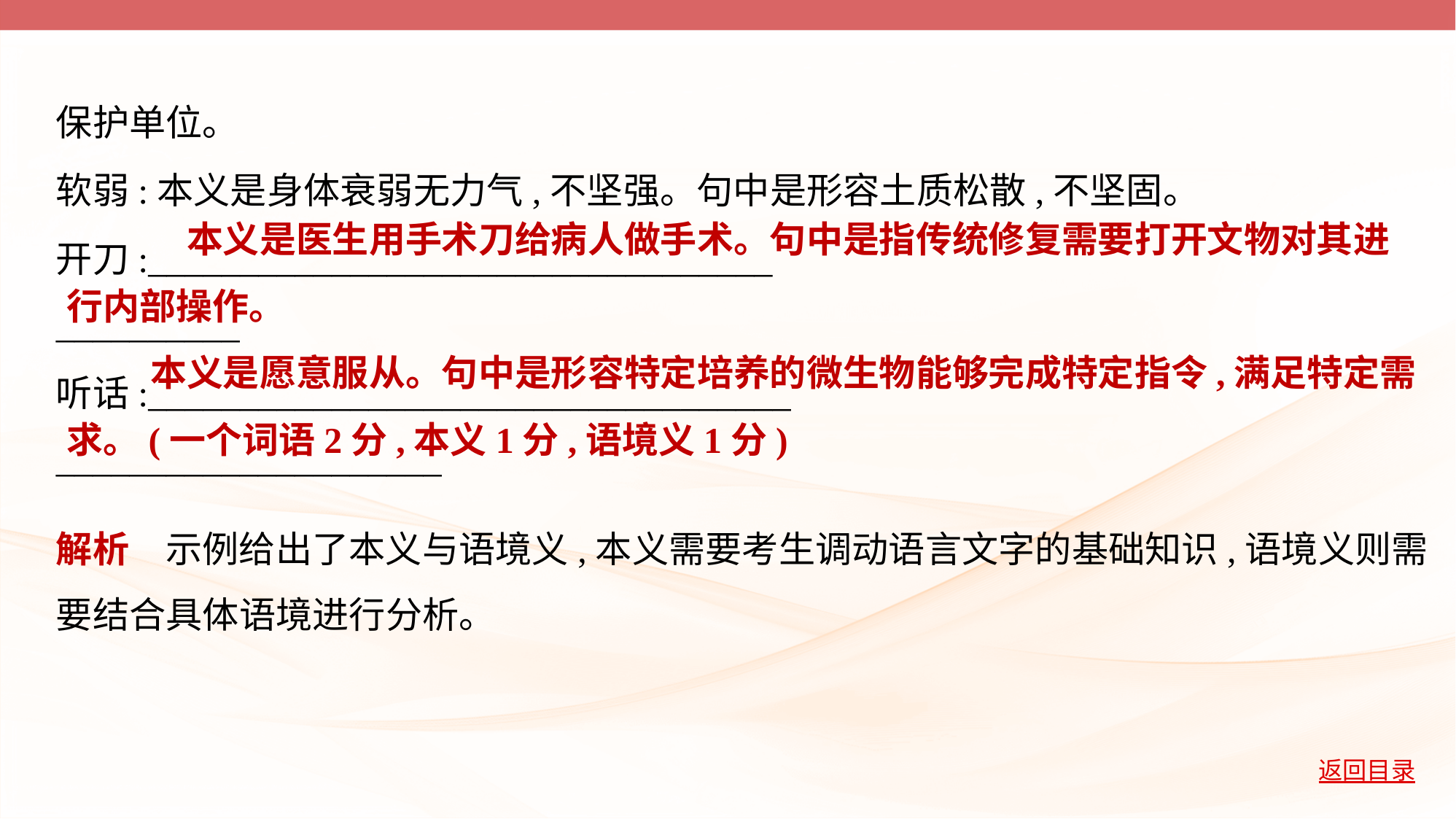

保护单位。
软弱:本义是身体衰弱无力气,不坚强。句中是形容土质松散,不坚固。
开刀:__________________________________
__________
听话:___________________________________
_____________________
　本义是医生用手术刀给病人做手术。句中是指传统修复需要打开文物对其进
行内部操作。
本义是愿意服从。句中是形容特定培养的微生物能够完成特定指令,满足特定需
求。(一个词语2分,本义1分,语境义1分)
解析　示例给出了本义与语境义,本义需要考生调动语言文字的基础知识,语境义则需
要结合具体语境进行分析。